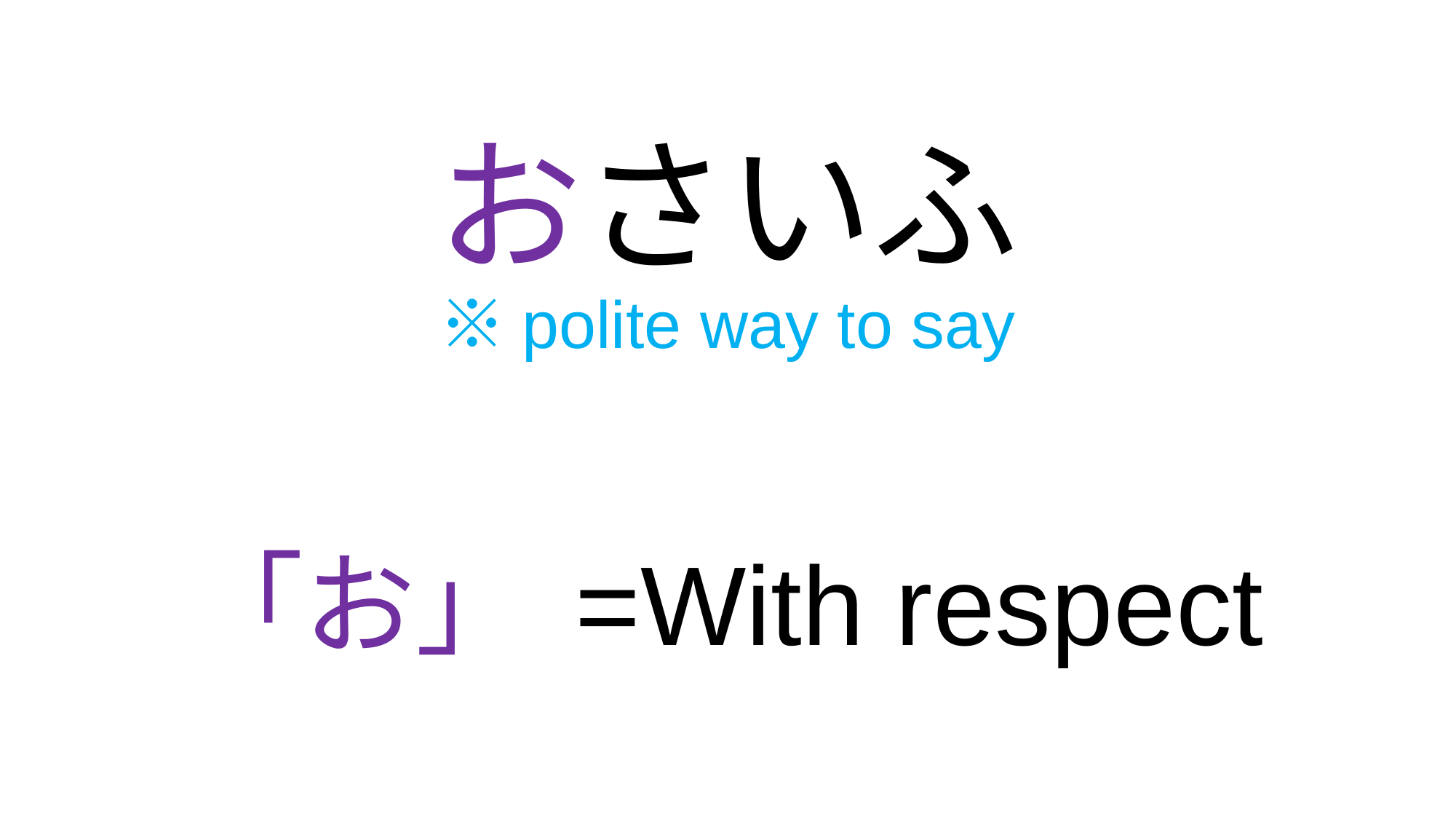

# おさいふ ※polite way to say
「お」 =With respect